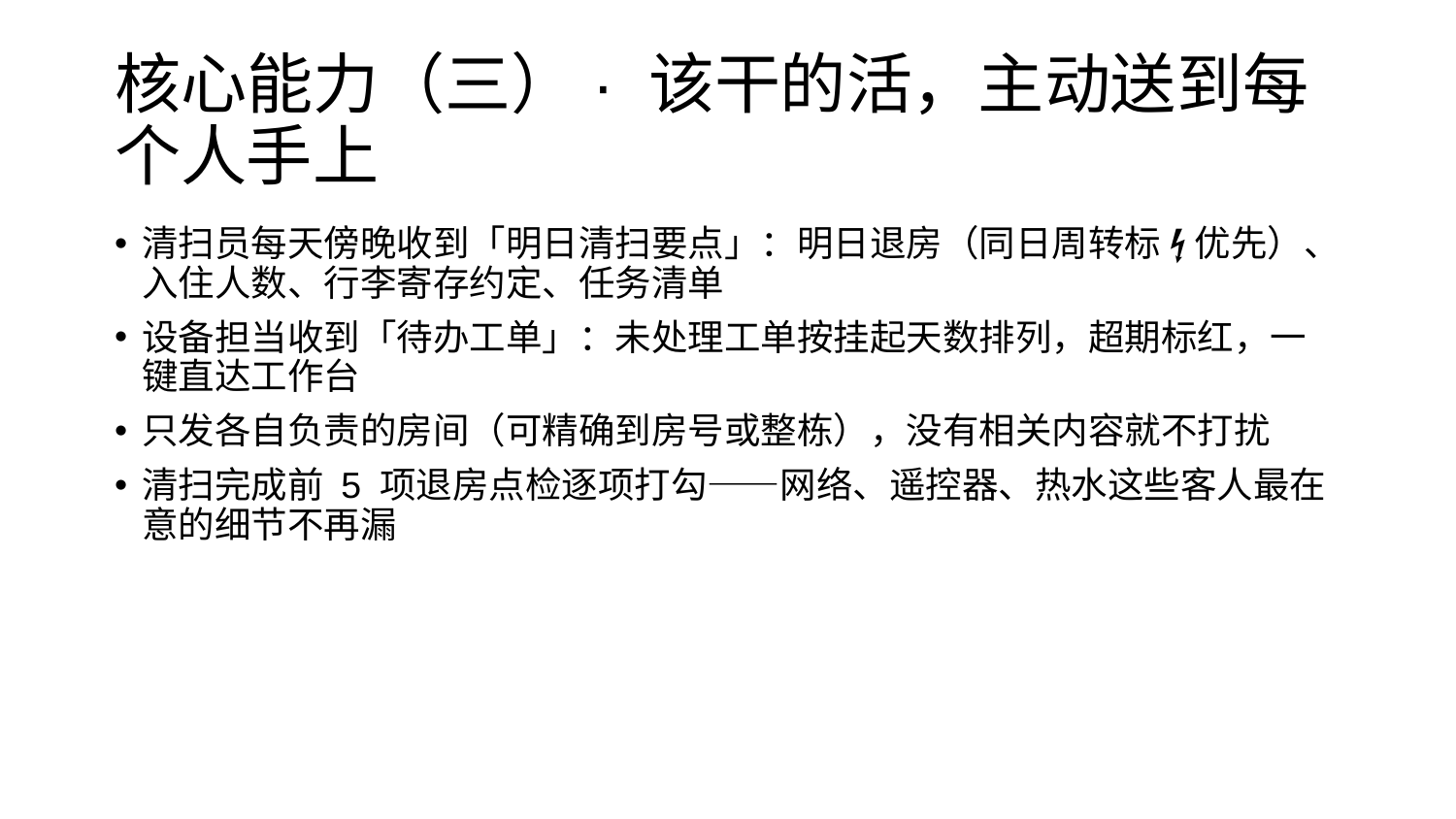

# 核心能力（三）· 该干的活，主动送到每个人手上
清扫员每天傍晚收到「明日清扫要点」：明日退房（同日周转标 ⚡ 优先）、入住人数、行李寄存约定、任务清单
设备担当收到「待办工单」：未处理工单按挂起天数排列，超期标红，一键直达工作台
只发各自负责的房间（可精确到房号或整栋），没有相关内容就不打扰
清扫完成前 5 项退房点检逐项打勾——网络、遥控器、热水这些客人最在意的细节不再漏